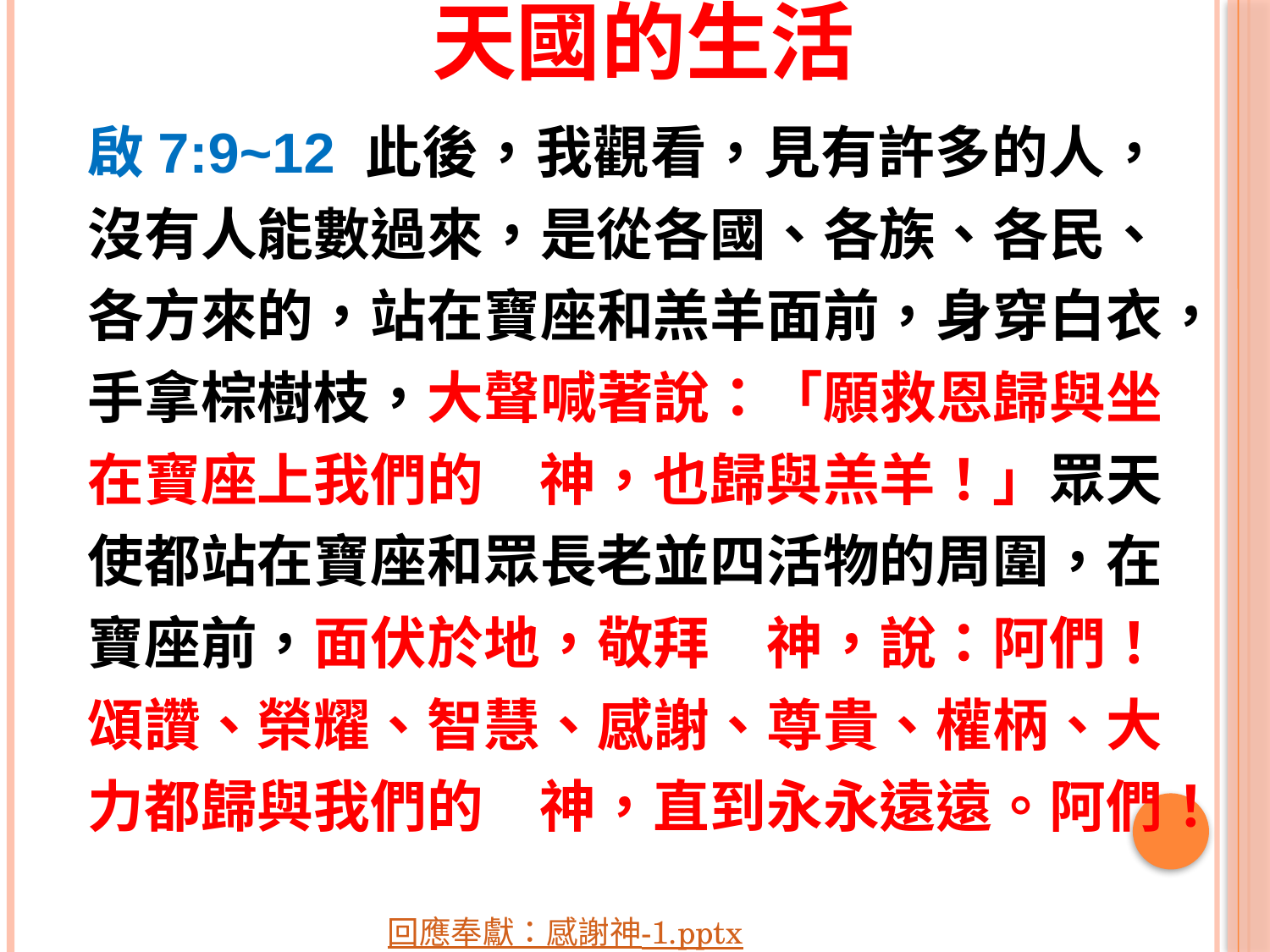

# 天國的生活
啟7:9~12 此後，我觀看，見有許多的人，沒有人能數過來，是從各國、各族、各民、各方來的，站在寶座和羔羊面前，身穿白衣，手拿棕樹枝，大聲喊著說：「願救恩歸與坐在寶座上我們的　神，也歸與羔羊！」眾天使都站在寶座和眾長老並四活物的周圍，在寶座前，面伏於地，敬拜　神，說：阿們！頌讚、榮耀、智慧、感謝、尊貴、權柄、大力都歸與我們的　神，直到永永遠遠。阿們！
回應奉獻：感謝神-1.pptx